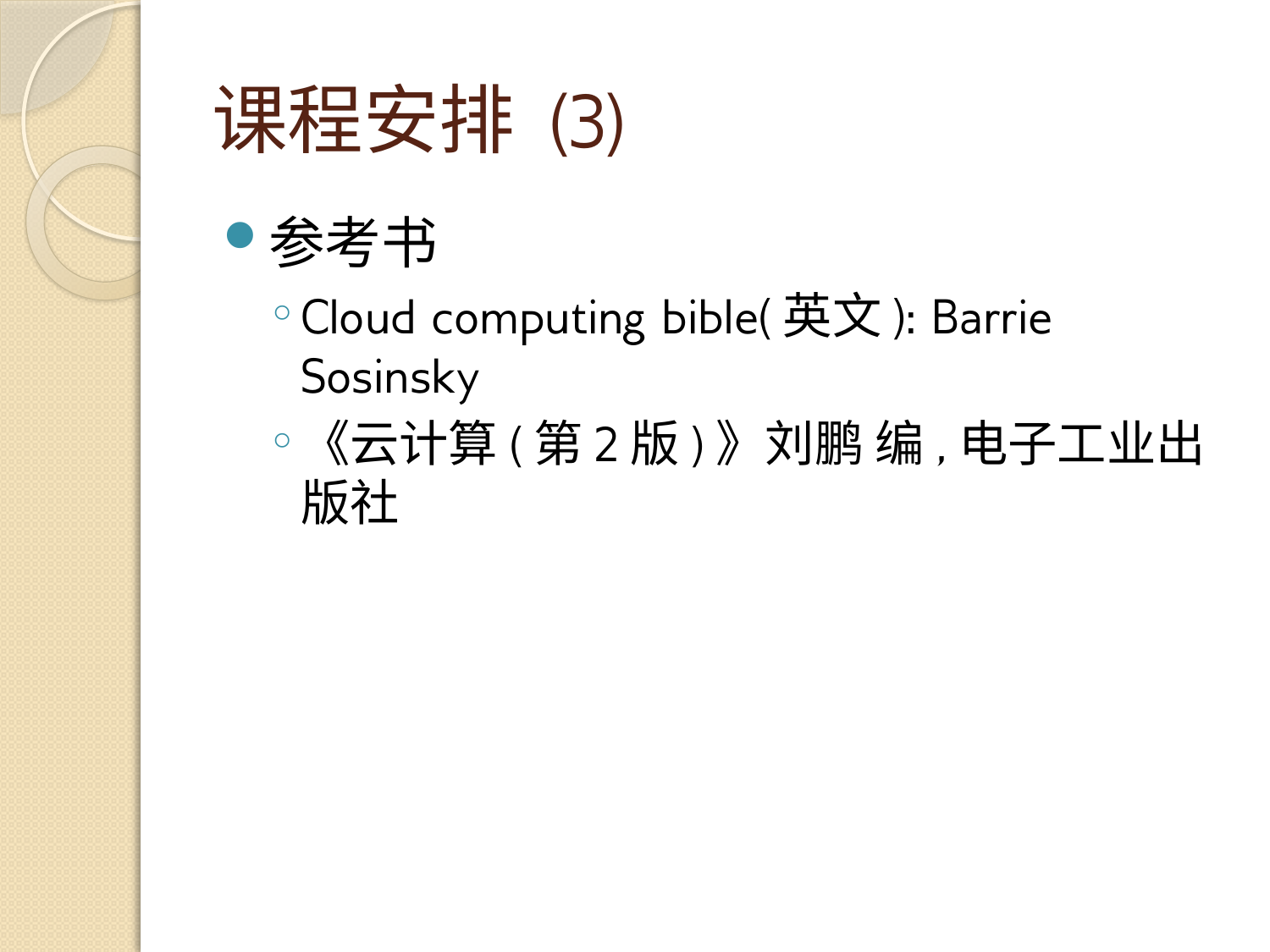

# 课程安排 (3)
参考书
Cloud computing bible(英文): Barrie Sosinsky
《云计算(第2版)》刘鹏 编,电子工业出版社